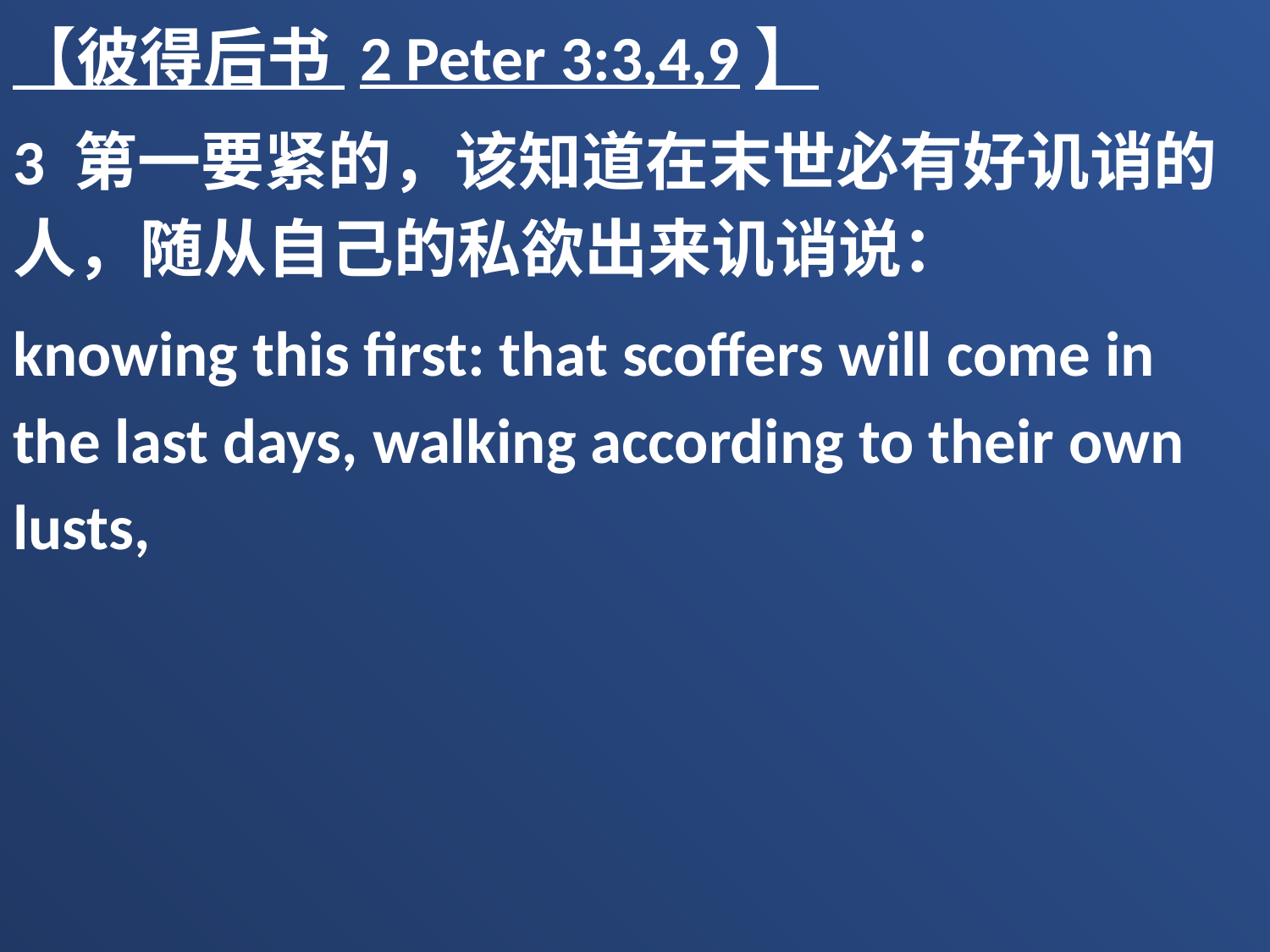

【彼得后书 2 Peter 3:3,4,9】
3 第一要紧的，该知道在末世必有好讥诮的人，随从自己的私欲出来讥诮说：
knowing this first: that scoffers will come in the last days, walking according to their own lusts,